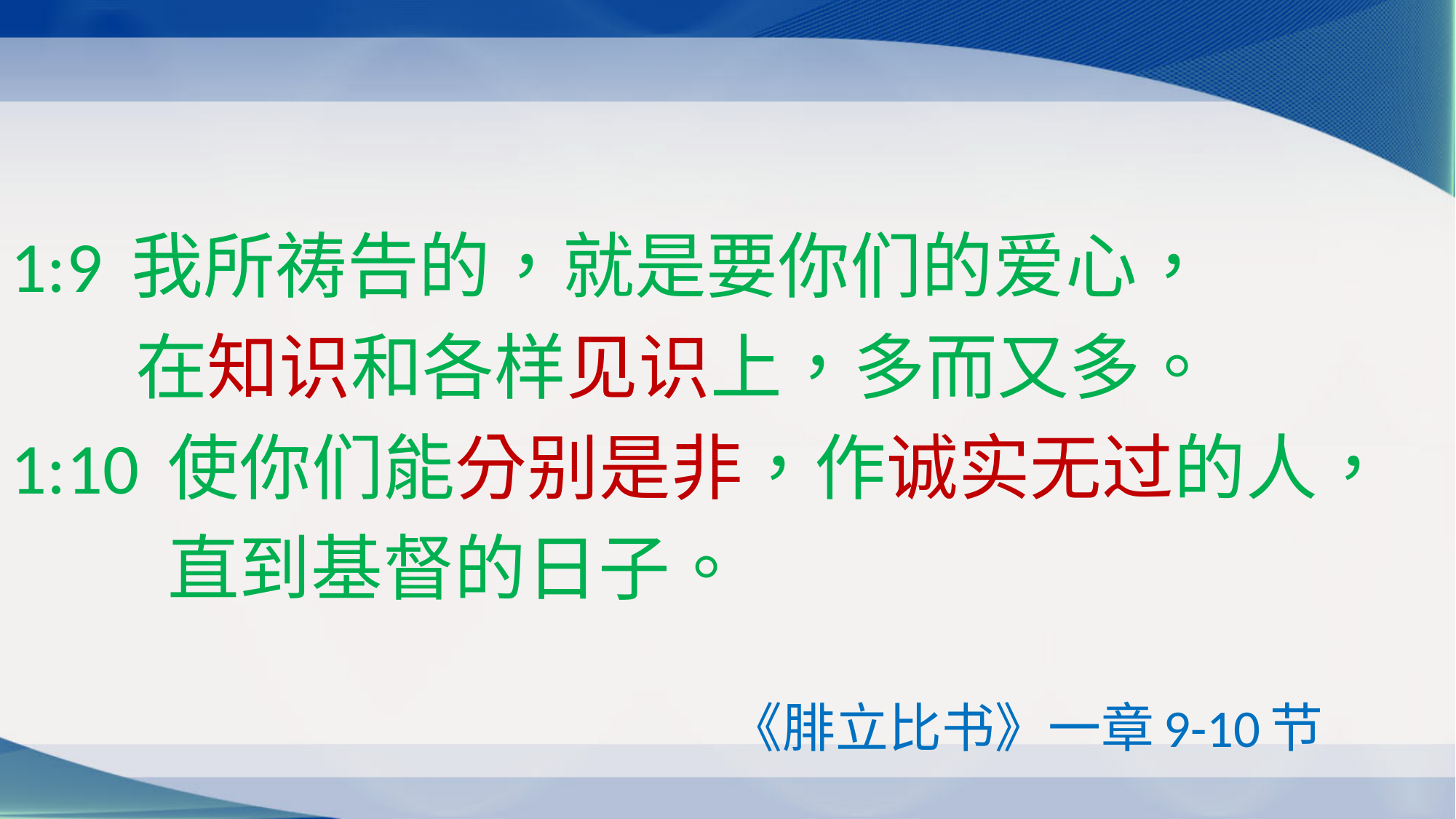

1:9 我所祷告的，就是要你们的爱心，
       在知识和各样见识上，多而又多。
1:10 使你们能分别是非，作诚实无过的人，
         直到基督的日子。

                                                            《腓立比书》一章9-10节